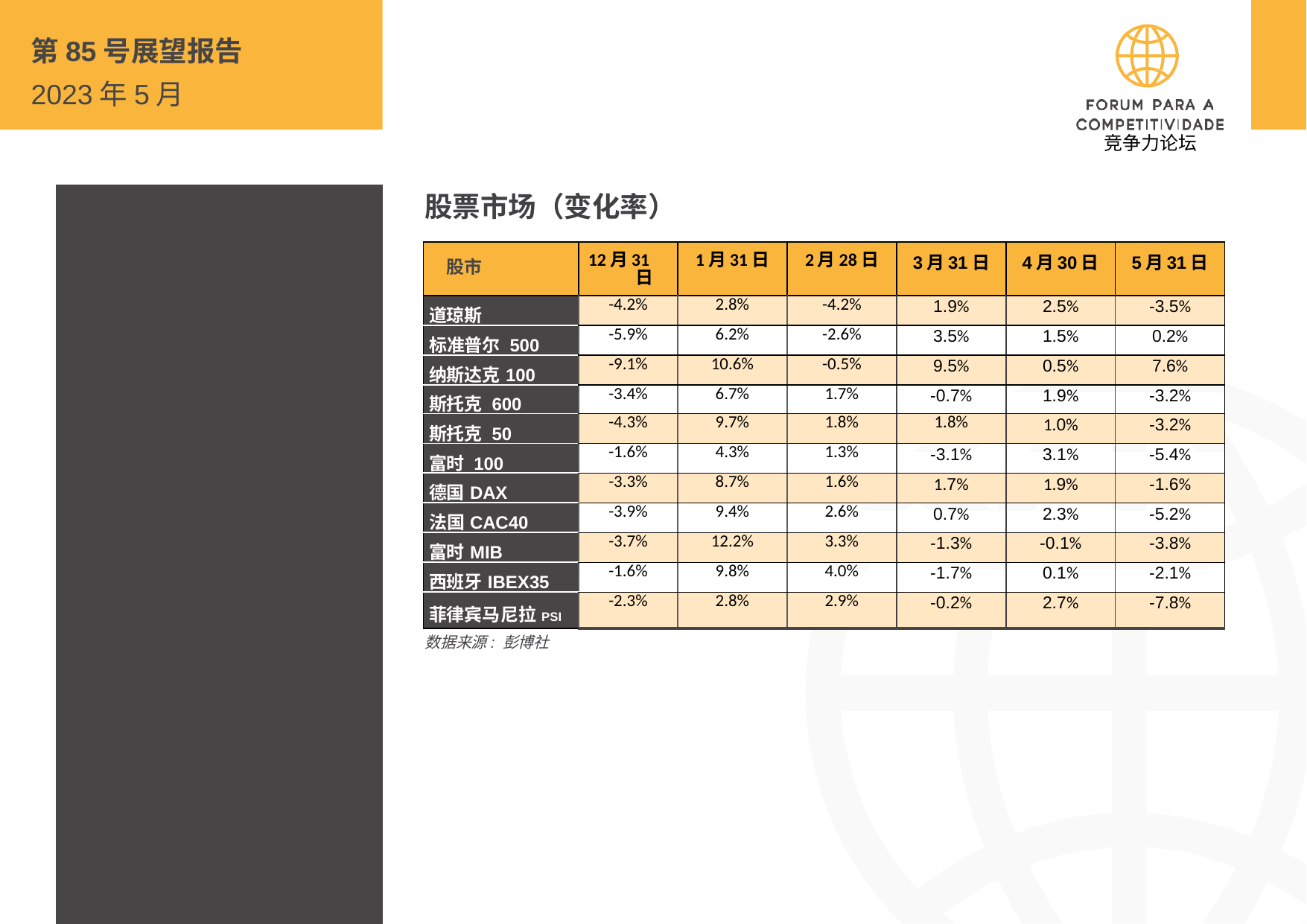

第85号展望报告
2023年5月
   竞争力论坛

股票市场（变化率）
| 股市 | 12月31日 | 1月31日 | 2月28日 | 3月31日 | 4月30日 | 5月31日 |
| --- | --- | --- | --- | --- | --- | --- |
| 道琼斯 | -4.2% | 2.8% | -4.2% | 1.9% | 2.5% | -3.5% |
| 标准普尔 500 | -5.9% | 6.2% | -2.6% | 3.5% | 1.5% | 0.2% |
| 纳斯达克100 | -9.1% | 10.6% | -0.5% | 9.5% | 0.5% | 7.6% |
| 斯托克 600 | -3.4% | 6.7% | 1.7% | -0.7% | 1.9% | -3.2% |
| 斯托克 50 | -4.3% | 9.7% | 1.8% | 1.8% | 1.0% | -3.2% |
| 富时 100 | -1.6% | 4.3% | 1.3% | -3.1% | 3.1% | -5.4% |
| 德国DAX | -3.3% | 8.7% | 1.6% | 1.7% | 1.9% | -1.6% |
| 法国CAC40 | -3.9% | 9.4% | 2.6% | 0.7% | 2.3% | -5.2% |
| 富时MIB | -3.7% | 12.2% | 3.3% | -1.3% | -0.1% | -3.8% |
| 西班牙IBEX35 | -1.6% | 9.8% | 4.0% | -1.7% | 0.1% | -2.1% |
| 菲律宾马尼拉PSI | -2.3% | 2.8% | 2.9% | -0.2% | 2.7% | -7.8% |

数据来源: 彭博社